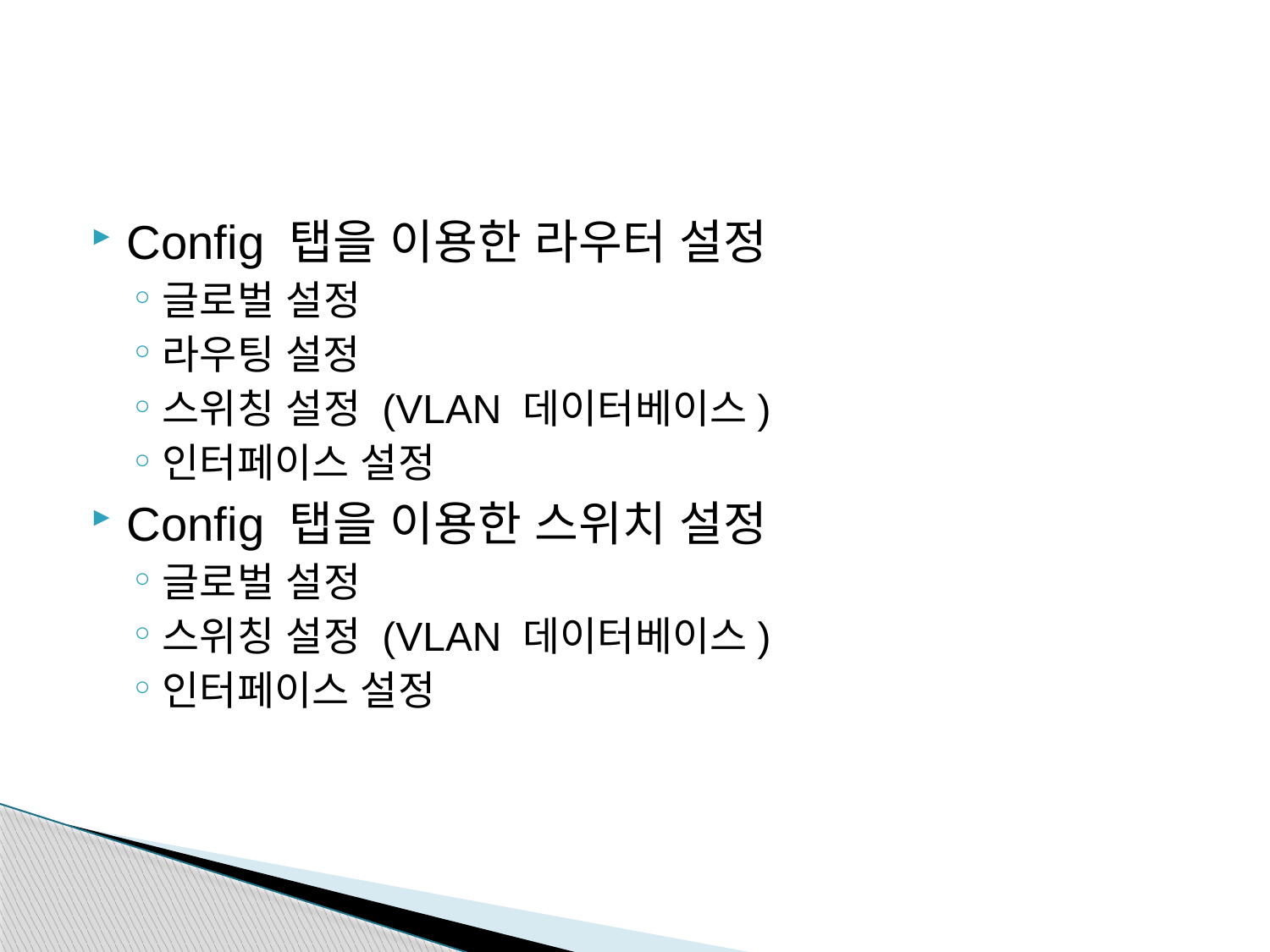

#
Config 탭을 이용한 라우터 설정
글로벌 설정
라우팅 설정
스위칭 설정 (VLAN 데이터베이스)
인터페이스 설정
Config 탭을 이용한 스위치 설정
글로벌 설정
스위칭 설정 (VLAN 데이터베이스)
인터페이스 설정